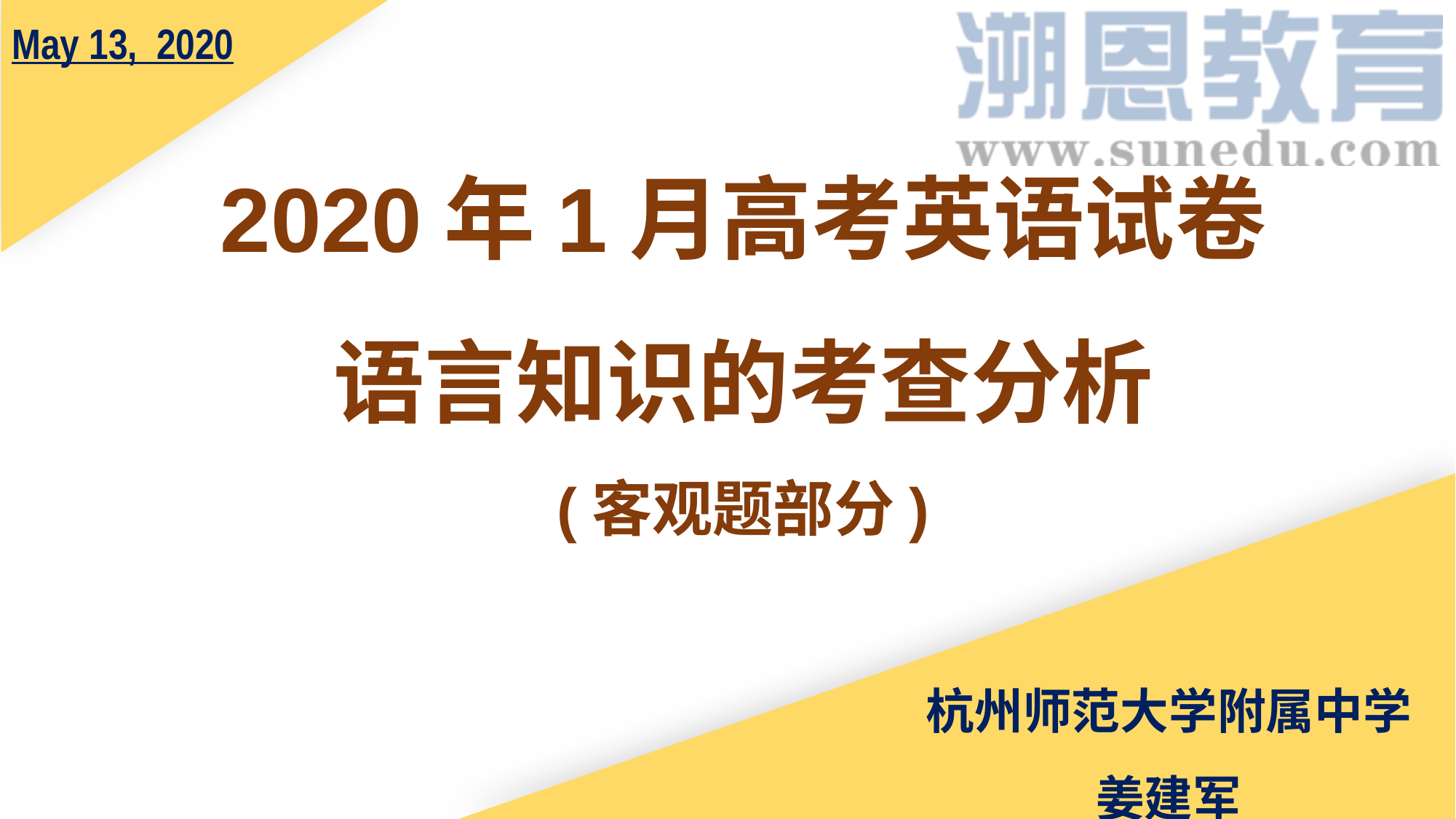

May 13,  2020
2020年1月高考英语试卷
语言知识的考查分析
(客观题部分)

杭州师范大学附属中学
姜建军